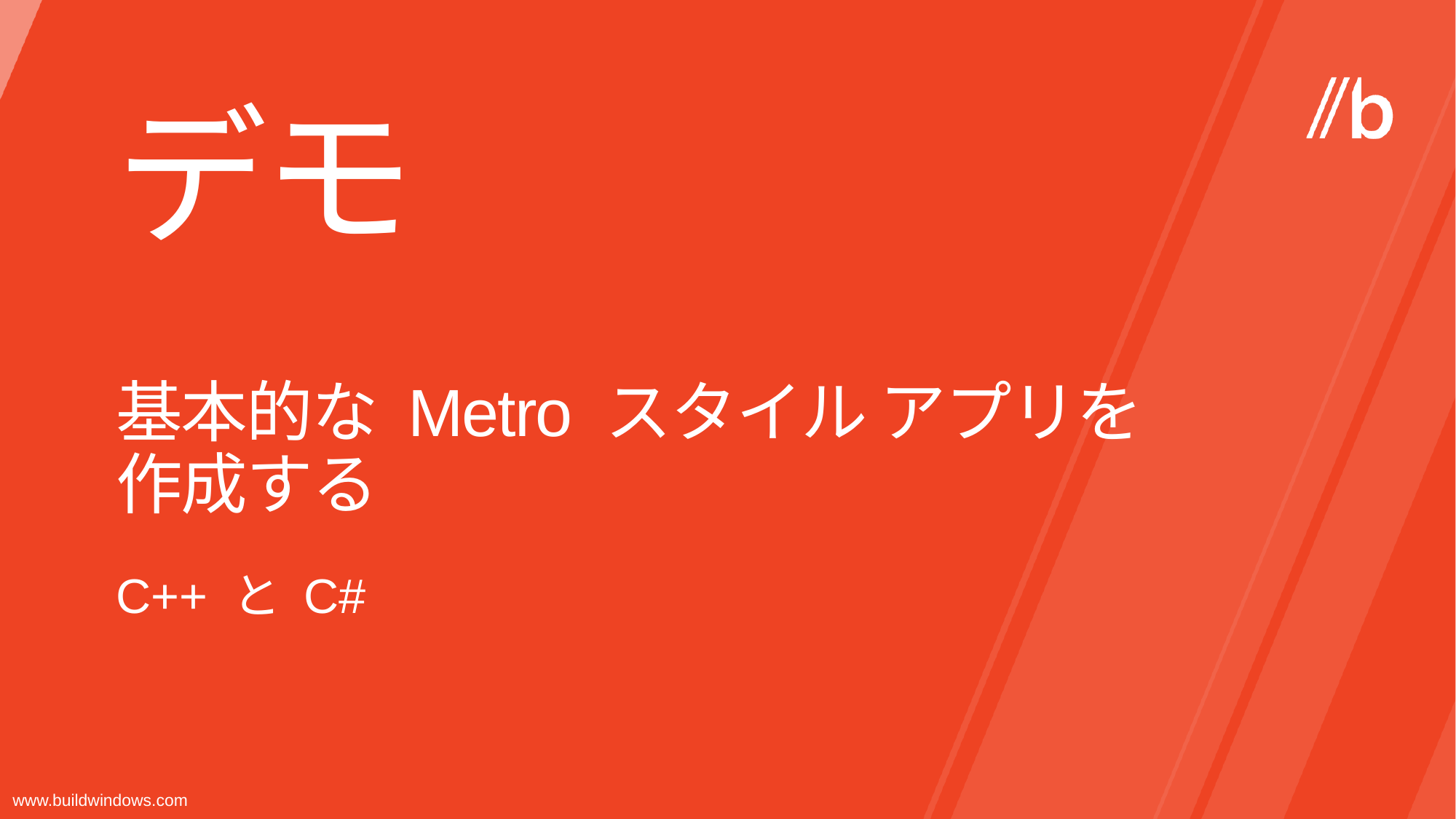

デモ
# 基本的な Metro スタイル アプリを 作成する
C++ と C#